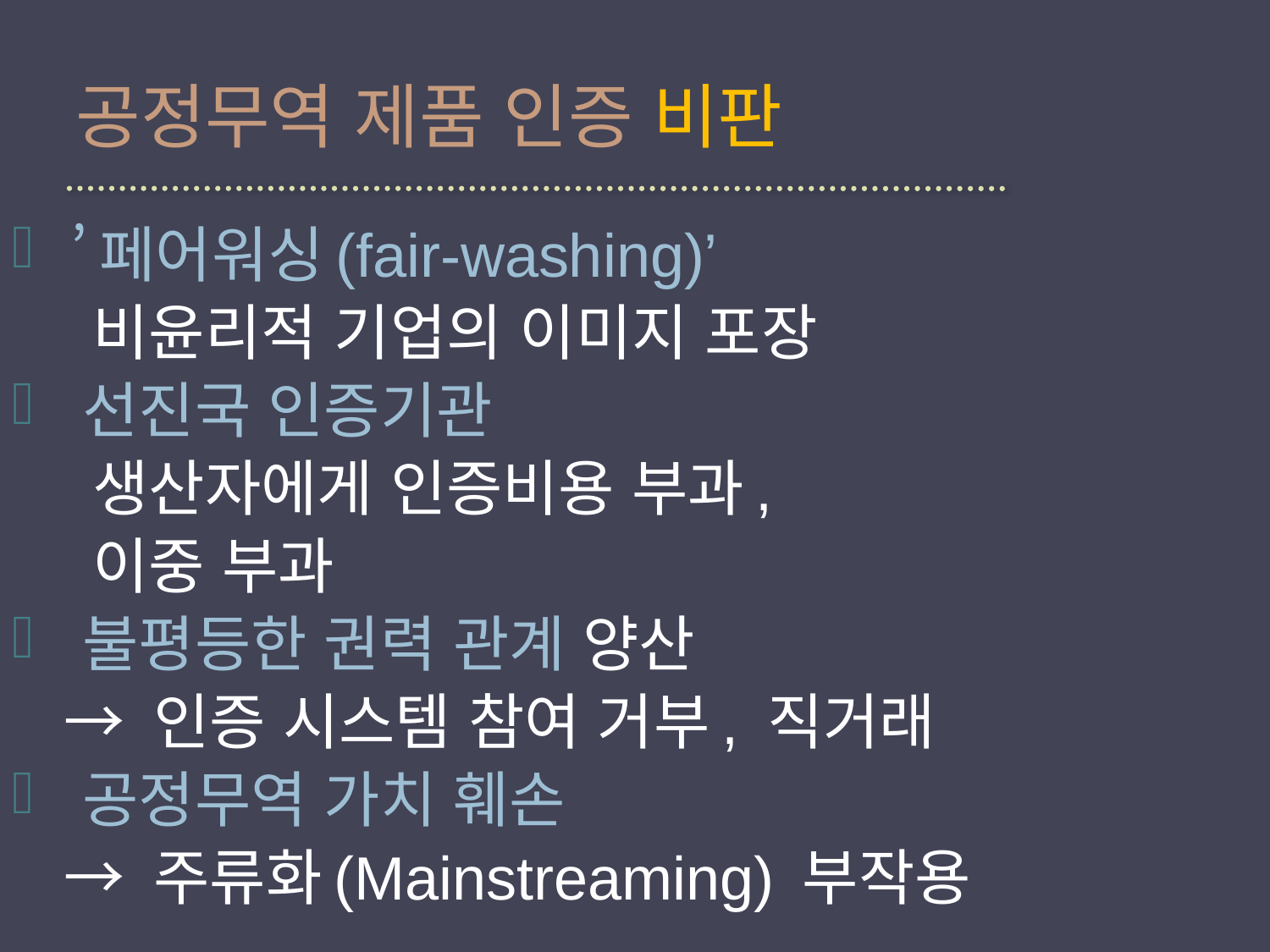

# 공정무역 제품 인증 비판
 ’페어워싱(fair-washing)’
    비윤리적 기업의 이미지 포장
 선진국 인증기관
    생산자에게 인증비용 부과,
    이중 부과
 불평등한 권력 관계 양산
   → 인증 시스템 참여 거부, 직거래
 공정무역 가치 훼손
   → 주류화(Mainstreaming) 부작용